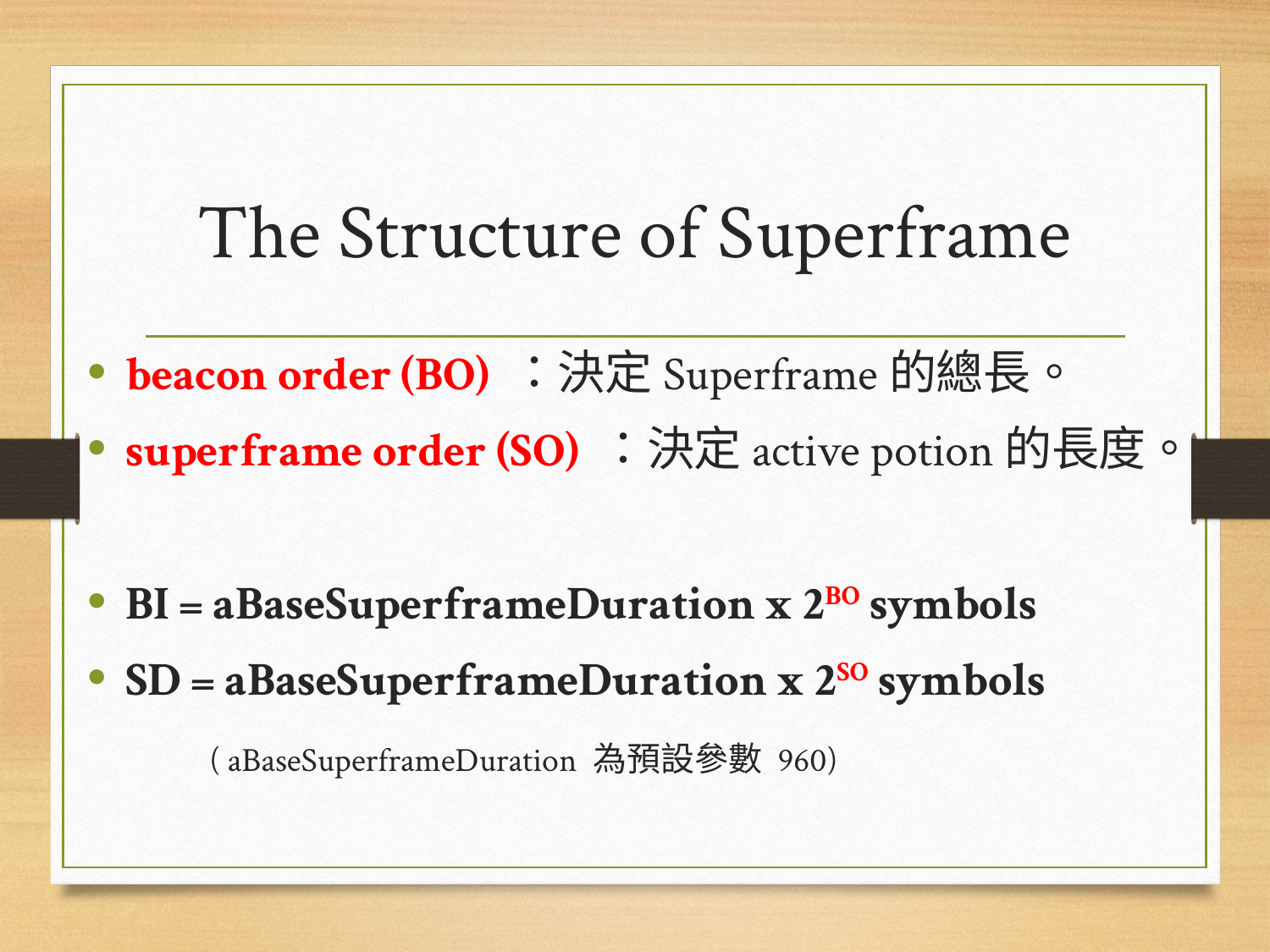

# The Structure of Superframe
beacon order (BO) ：決定Superframe的總長。
superframe order (SO) ：決定active potion的長度。

BI = aBaseSuperframeDuration x 2BO symbols
SD = aBaseSuperframeDuration x 2SO symbols
	( aBaseSuperframeDuration 為預設參數 960)